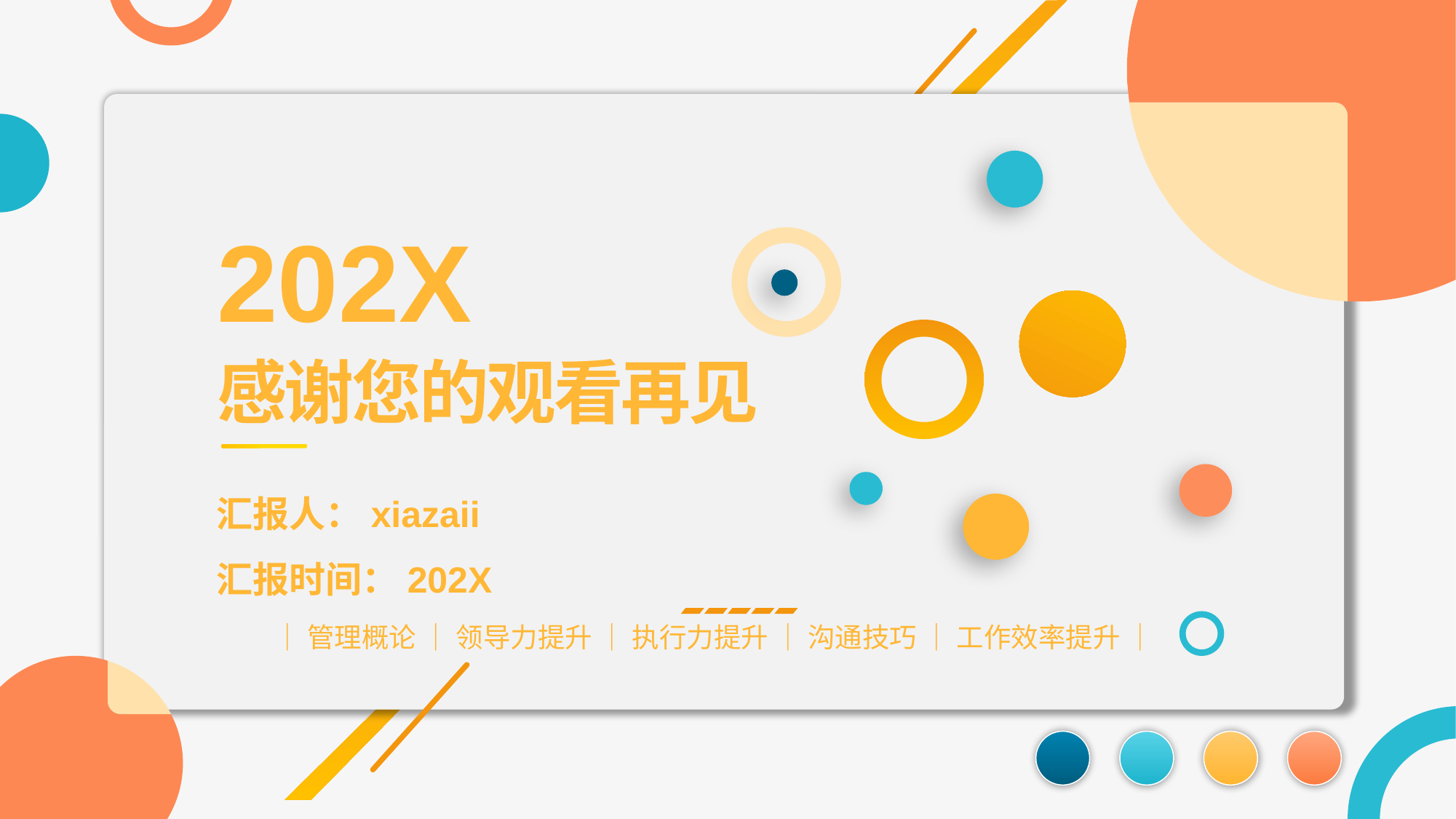

202X

感谢您的观看再见

汇报人：xiazaii
汇报时间：202X

｜ 管理概论 ｜ 领导力提升 ｜ 执行力提升 ｜ 沟通技巧 ｜ 工作效率提升 ｜